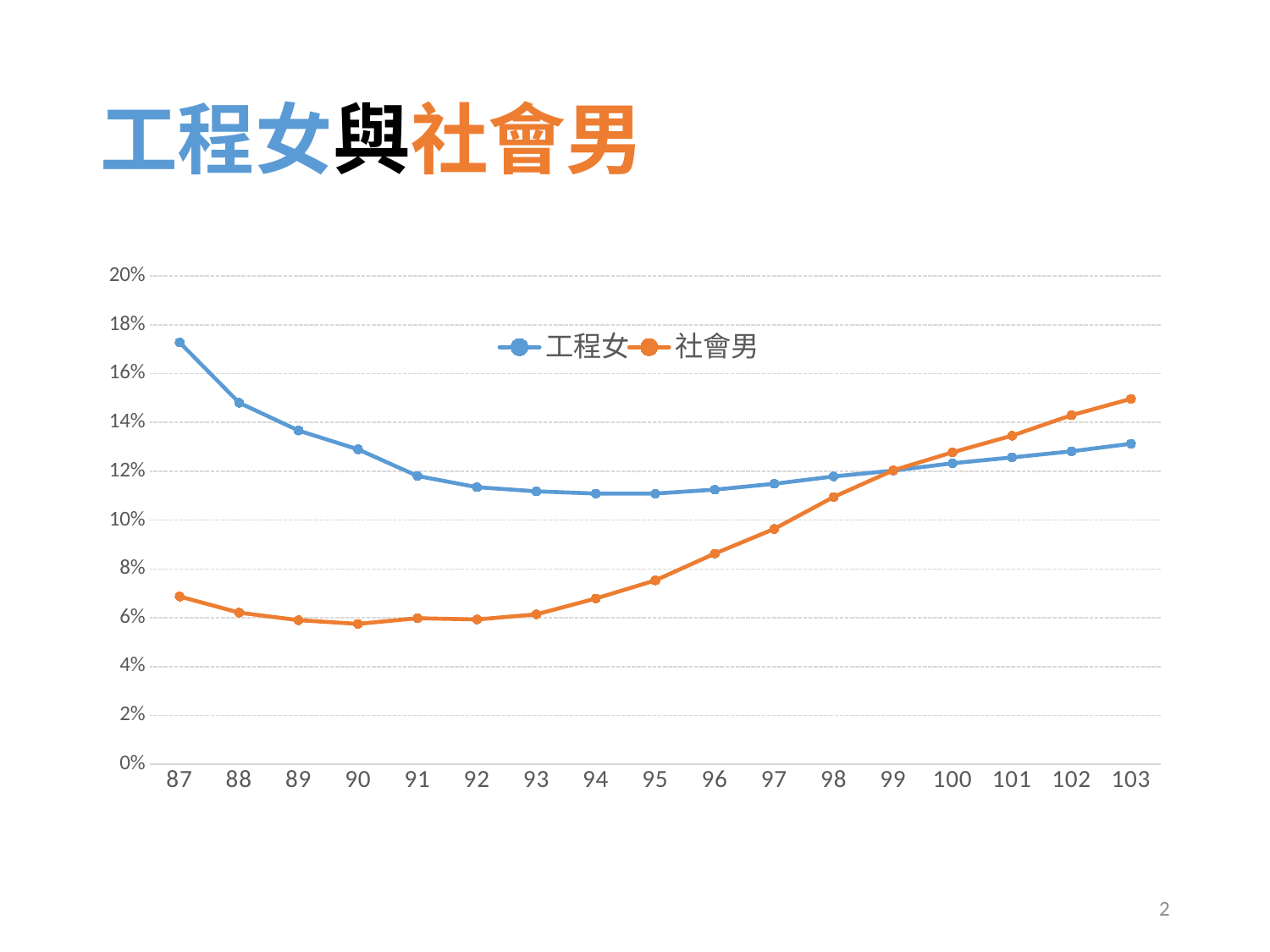

# 工程女與社會男

### Chart

| Category | 工程女 | 社會男 |
|---|---|---|
| 87 | 0.1728 | 0.0687 |
| 88 | 0.1481 | 0.0621 |
| 89 | 0.1367 | 0.059 |
| 90 | 0.129 | 0.0575 |
| 91 | 0.1181 | 0.0598 |
| 92 | 0.1135 | 0.0593 |
| 93 | 0.1118 | 0.0614 |
| 94 | 0.1109 | 0.0679 |
| 95 | 0.1109 | 0.0753 |
| 96 | 0.1125 | 0.0863 |
| 97 | 0.1149 | 0.0964 |
| 98 | 0.1179 | 0.1095 |
| 99 | 0.1203 | 0.1204 |
| 100 | 0.1233 | 0.1278 |
| 101 | 0.1257 | 0.1346 |
| 102 | 0.1282 | 0.143 |
| 103 | 0.1313 | 0.1497 |
2